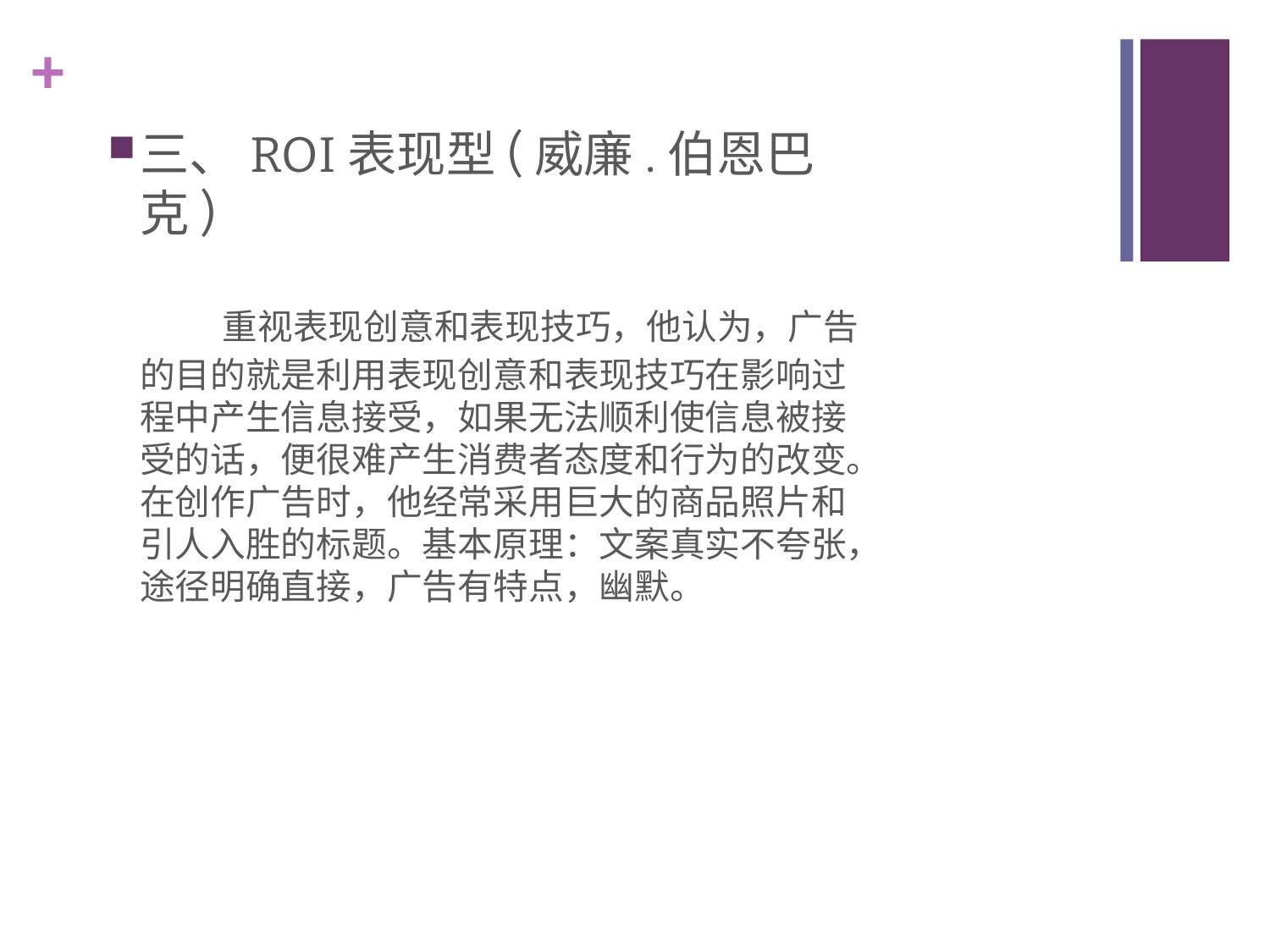

三、ROI表现型(威廉.伯恩巴克)
       重视表现创意和表现技巧，他认为，广告的目的就是利用表现创意和表现技巧在影响过程中产生信息接受，如果无法顺利使信息被接受的话，便很难产生消费者态度和行为的改变。在创作广告时，他经常采用巨大的商品照片和引人入胜的标题。基本原理：文案真实不夸张，途径明确直接，广告有特点，幽默。